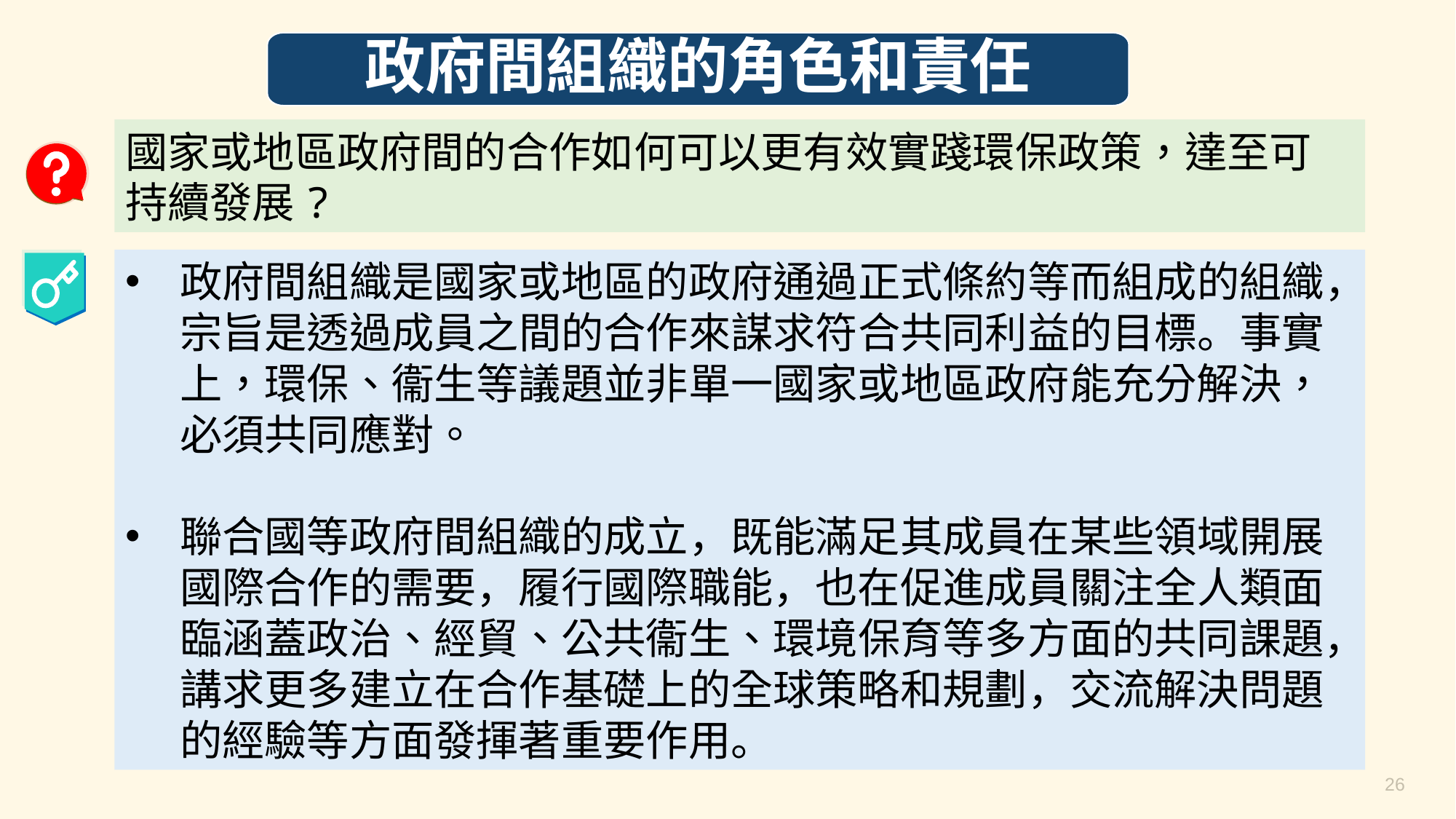

政府間組織的角色和責任
國家或地區政府間的合作如何可以更有效實踐環保政策，達至可持續發展?

政府間組織是國家或地區的政府通過正式條約等而組成的組織，宗旨是透過成員之間的合作來謀求符合共同利益的目標。事實上，環保、衞生等議題並非單一國家或地區政府能充分解決，必須共同應對。

聯合國等政府間組織的成立，既能滿足其成員在某些領域開展國際合作的需要，履行國際職能，也在促進成員關注全人類面臨涵蓋政治、經貿、公共衞生、環境保育等多方面的共同課題，講求更多建立在合作基礎上的全球策略和規劃，交流解決問題的經驗等方面發揮著重要作用。